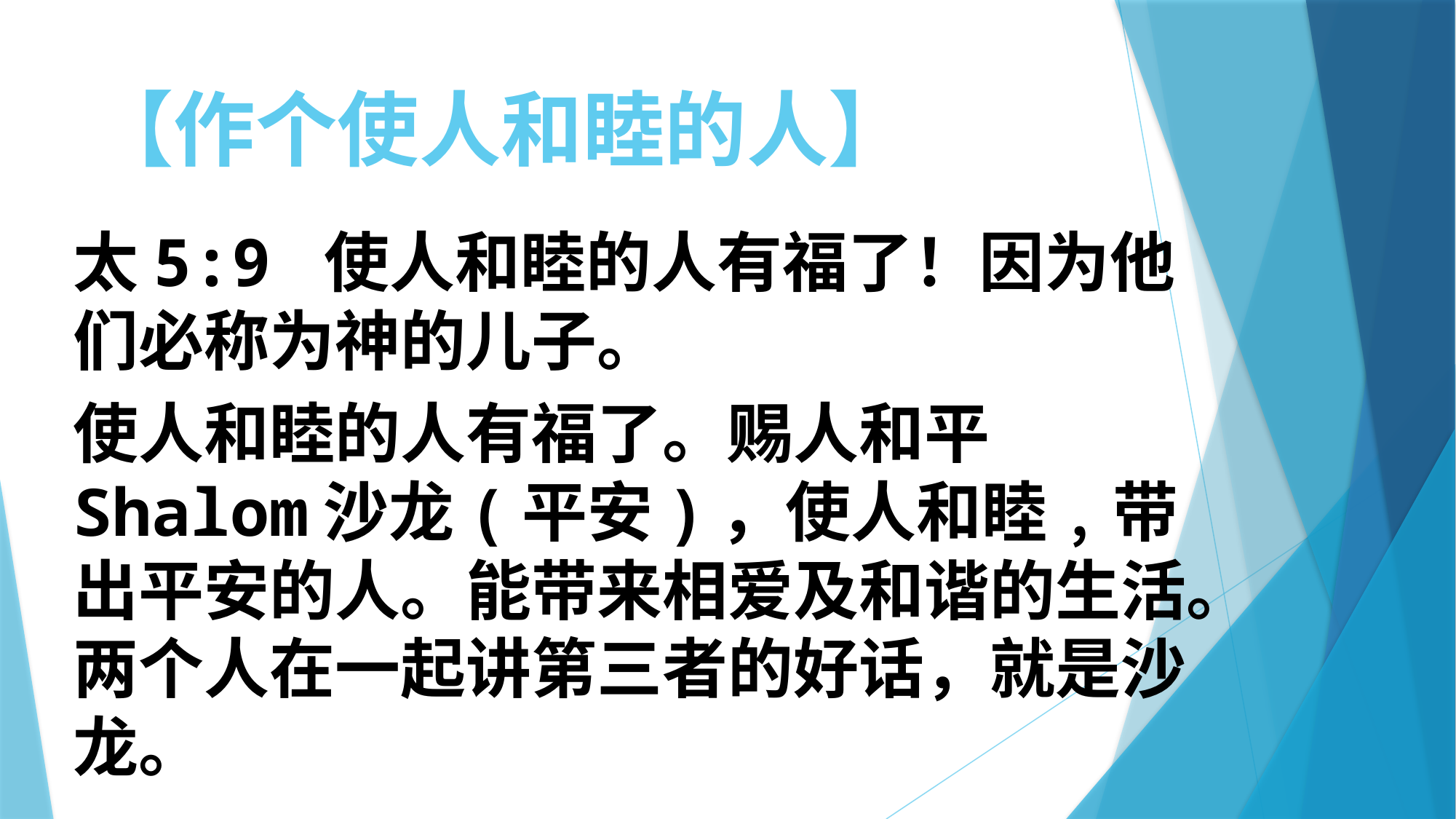

# 【作个使人和睦的人】
太5:9 使人和睦的人有福了！因为他们必称为神的儿子。
使人和睦的人有福了。赐人和平Shalom沙龙(平安)，使人和睦﹐带出平安的人。能带来相爱及和谐的生活。两个人在一起讲第三者的好话，就是沙龙。